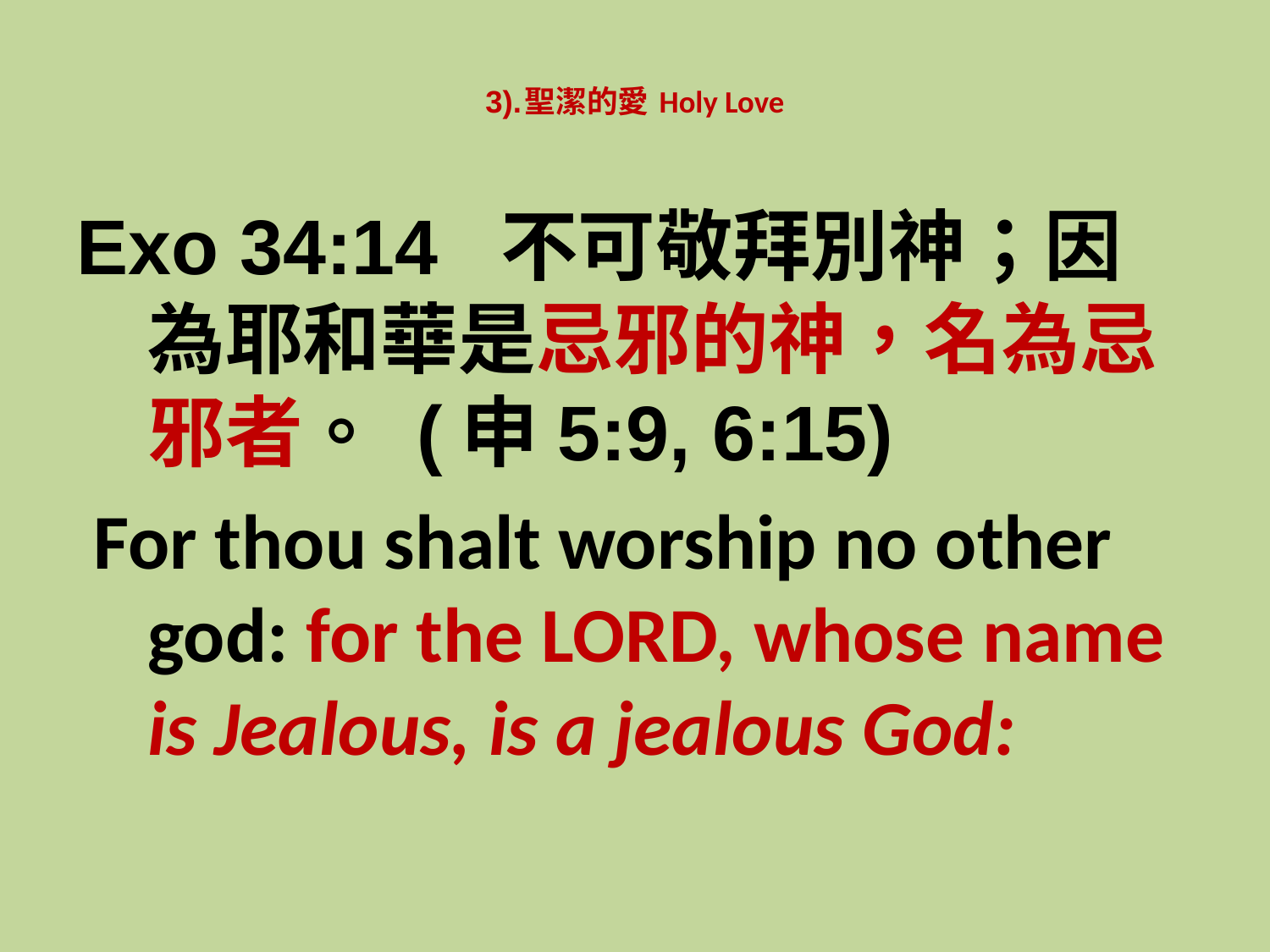

# 3).聖潔的愛 Holy Love
Exo 34:14  不可敬拜別神；因為耶和華是忌邪的神，名為忌邪者。 (申5:9, 6:15)
 For thou shalt worship no other god: for the LORD, whose name is Jealous, is a jealous God: